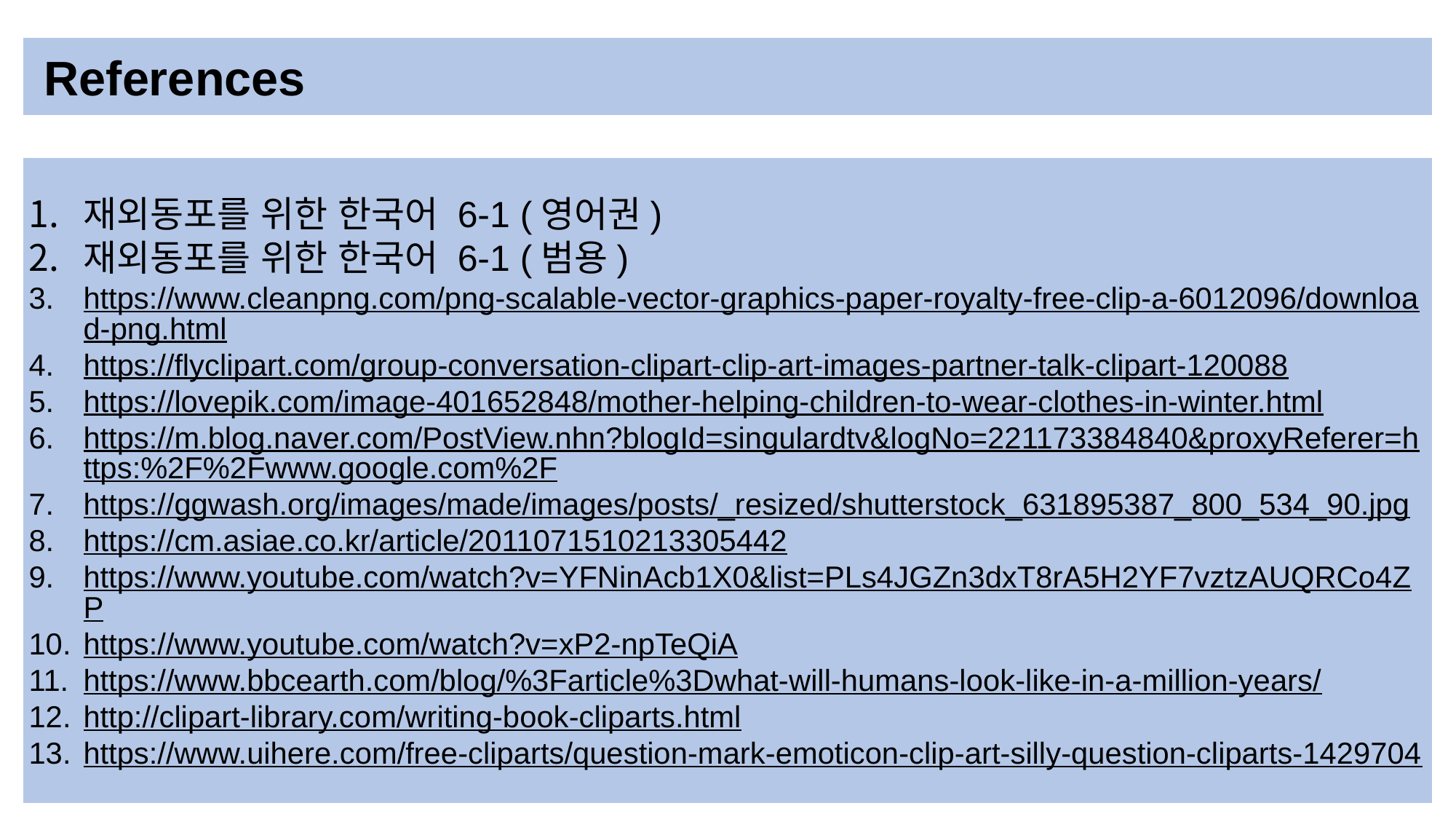

References

재외동포를 위한 한국어 6-1 (영어권)
재외동포를 위한 한국어 6-1 (범용)
https://www.cleanpng.com/png-scalable-vector-graphics-paper-royalty-free-clip-a-6012096/download-png.html
https://flyclipart.com/group-conversation-clipart-clip-art-images-partner-talk-clipart-120088
https://lovepik.com/image-401652848/mother-helping-children-to-wear-clothes-in-winter.html
https://m.blog.naver.com/PostView.nhn?blogId=singulardtv&logNo=221173384840&proxyReferer=https:%2F%2Fwww.google.com%2F
https://ggwash.org/images/made/images/posts/_resized/shutterstock_631895387_800_534_90.jpg
https://cm.asiae.co.kr/article/2011071510213305442
https://www.youtube.com/watch?v=YFNinAcb1X0&list=PLs4JGZn3dxT8rA5H2YF7vztzAUQRCo4ZP
https://www.youtube.com/watch?v=xP2-npTeQiA
https://www.bbcearth.com/blog/%3Farticle%3Dwhat-will-humans-look-like-in-a-million-years/
http://clipart-library.com/writing-book-cliparts.html
https://www.uihere.com/free-cliparts/question-mark-emoticon-clip-art-silly-question-cliparts-1429704